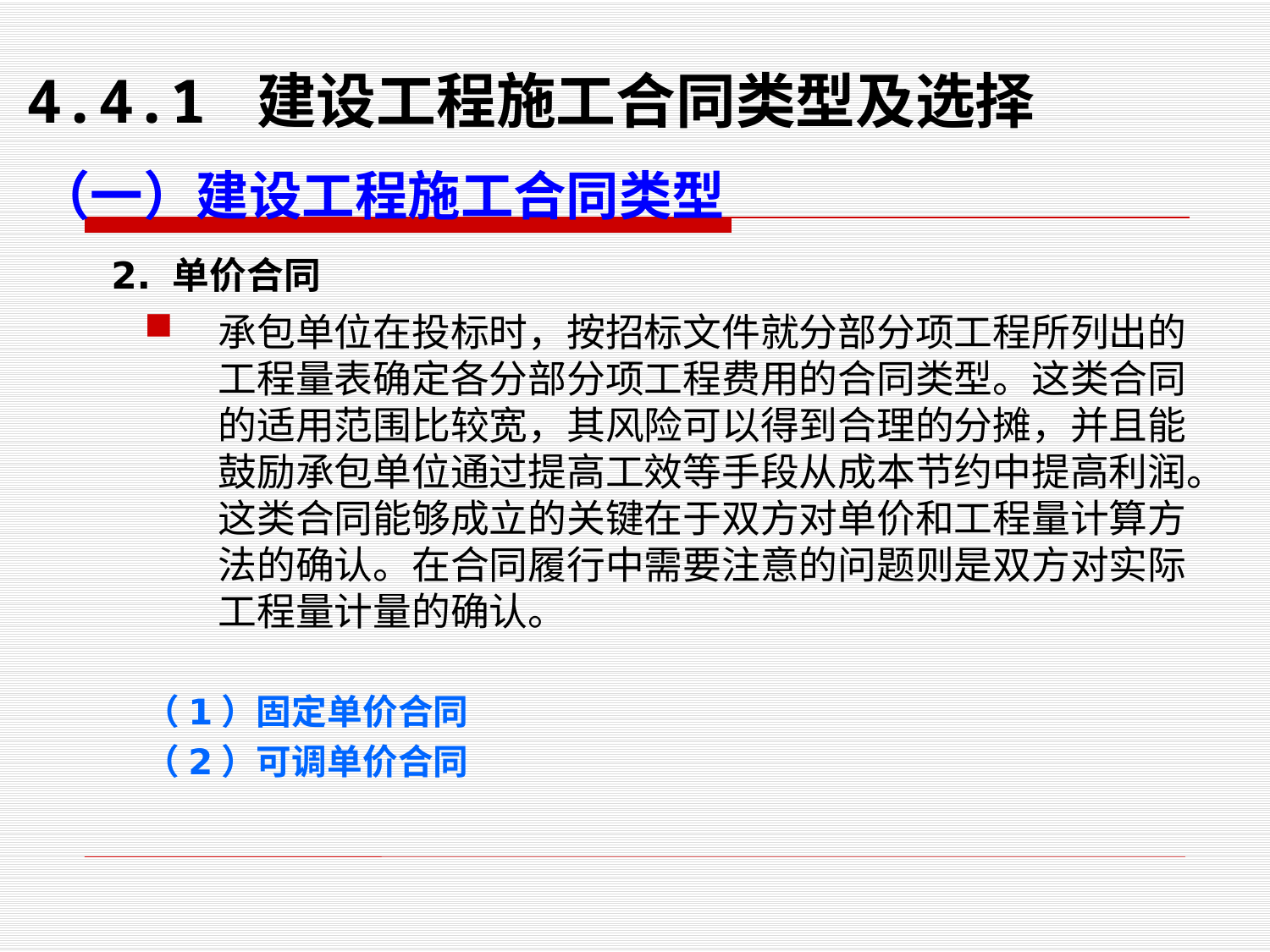

# 4.4.1 建设工程施工合同类型及选择
（一）建设工程施工合同类型
    2. 单价合同
承包单位在投标时，按招标文件就分部分项工程所列出的工程量表确定各分部分项工程费用的合同类型。这类合同的适用范围比较宽，其风险可以得到合理的分摊，并且能鼓励承包单位通过提高工效等手段从成本节约中提高利润。这类合同能够成立的关键在于双方对单价和工程量计算方法的确认。在合同履行中需要注意的问题则是双方对实际工程量计量的确认。

（1）固定单价合同
（2）可调单价合同